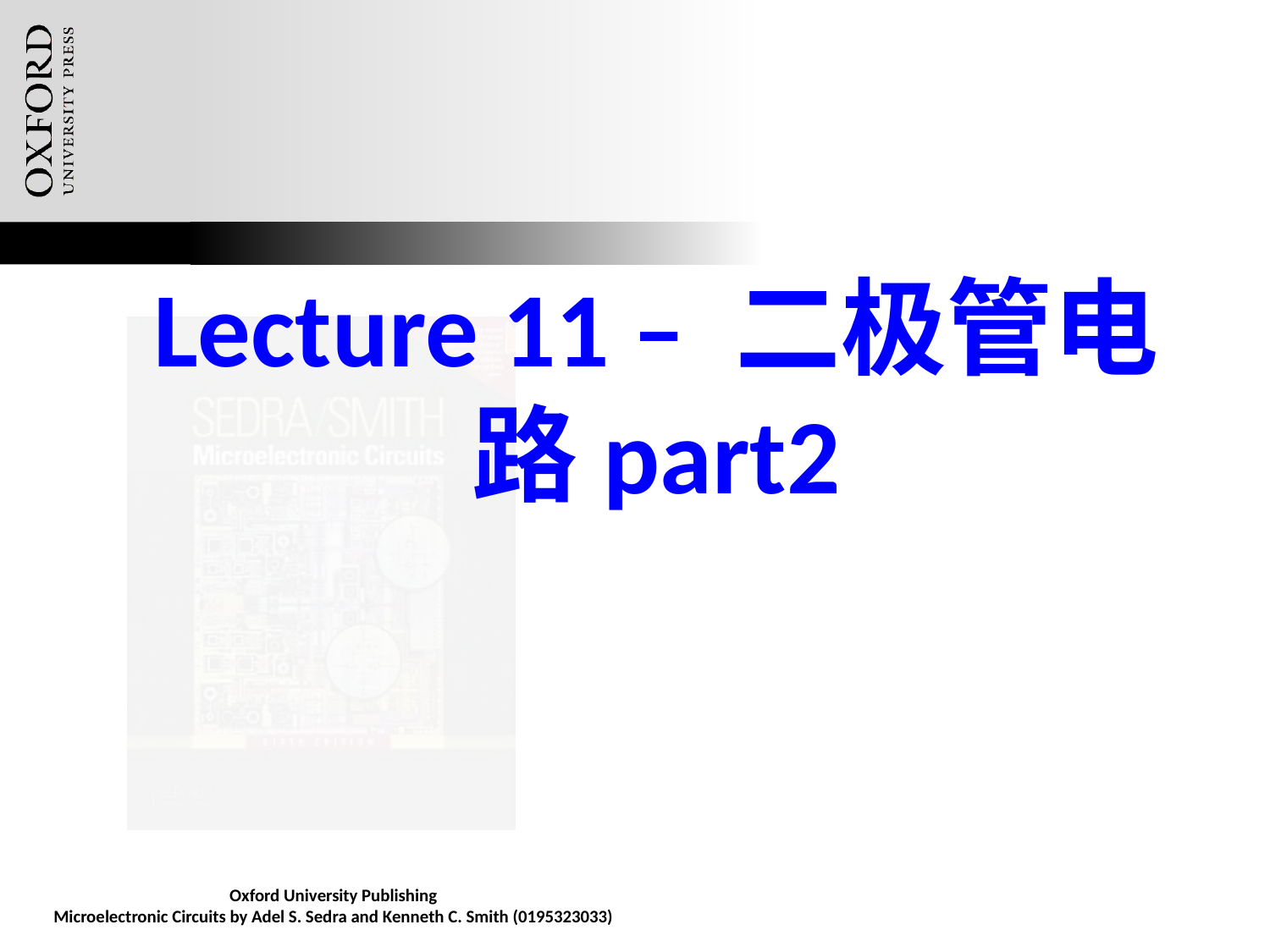

Lecture 11 – 二极管电路part2

Oxford University Publishing
Microelectronic Circuits by Adel S. Sedra and Kenneth C. Smith (0195323033)